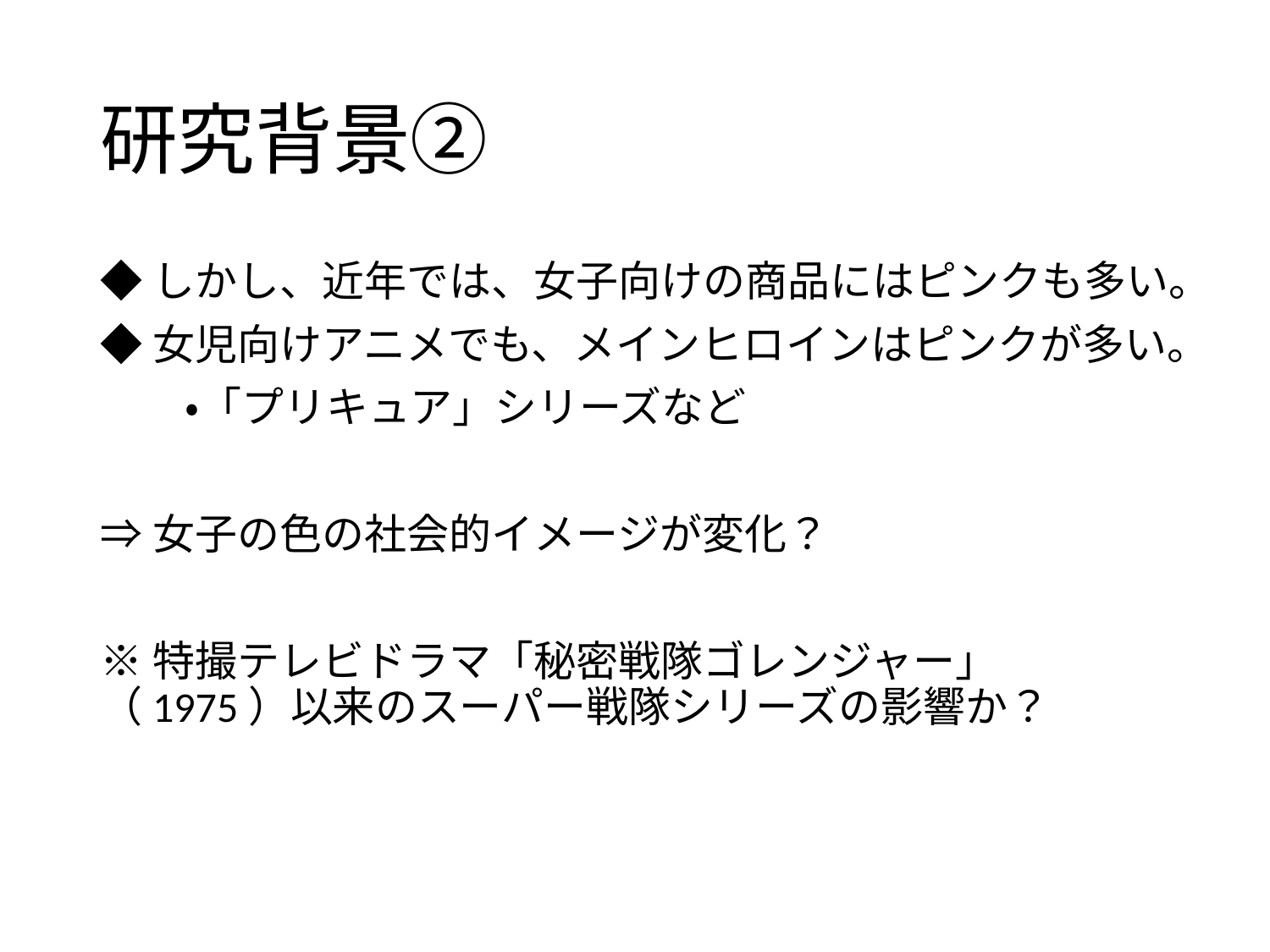

# 研究背景②
◆しかし、近年では、女子向けの商品にはピンクも多い。
◆女児向けアニメでも、メインヒロインはピンクが多い。
　　・「プリキュア」シリーズなど

⇒女子の色の社会的イメージが変化？

※特撮テレビドラマ「秘密戦隊ゴレンジャー」（1975）以来のスーパー戦隊シリーズの影響か？